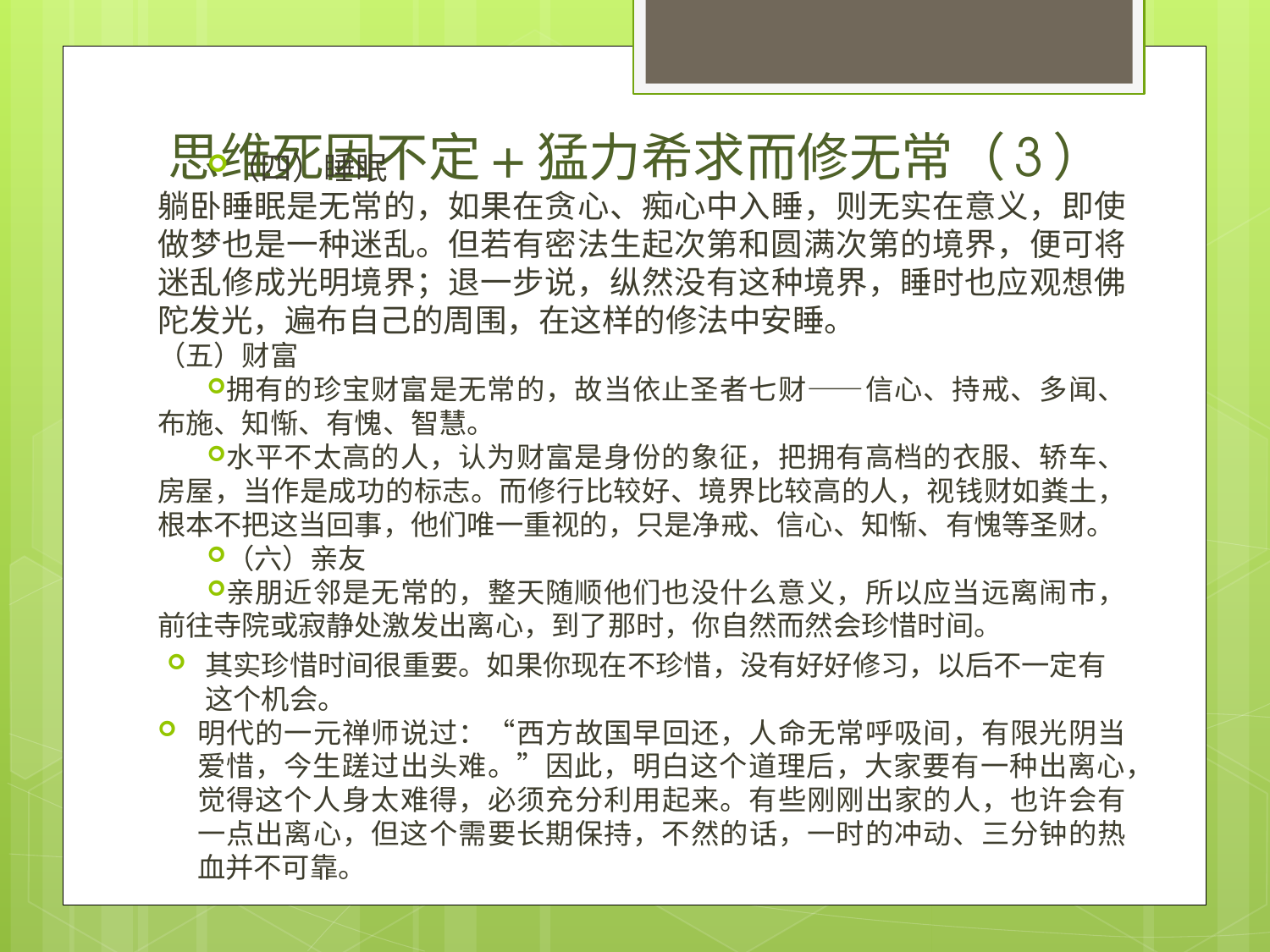

# 思维死因不定+猛力希求而修无常（3）
（四）睡眠
躺卧睡眠是无常的，如果在贪心、痴心中入睡，则无实在意义，即使做梦也是一种迷乱。但若有密法生起次第和圆满次第的境界，便可将迷乱修成光明境界；退一步说，纵然没有这种境界，睡时也应观想佛陀发光，遍布自己的周围，在这样的修法中安睡。
（五）财富
拥有的珍宝财富是无常的，故当依止圣者七财——信心、持戒、多闻、布施、知惭、有愧、智慧。
水平不太高的人，认为财富是身份的象征，把拥有高档的衣服、轿车、房屋，当作是成功的标志。而修行比较好、境界比较高的人，视钱财如粪土，根本不把这当回事，他们唯一重视的，只是净戒、信心、知惭、有愧等圣财。
（六）亲友
亲朋近邻是无常的，整天随顺他们也没什么意义，所以应当远离闹市，前往寺院或寂静处激发出离心，到了那时，你自然而然会珍惜时间。
其实珍惜时间很重要。如果你现在不珍惜，没有好好修习，以后不一定有这个机会。
明代的一元禅师说过：“西方故国早回还，人命无常呼吸间，有限光阴当爱惜，今生蹉过出头难。”因此，明白这个道理后，大家要有一种出离心，觉得这个人身太难得，必须充分利用起来。有些刚刚出家的人，也许会有一点出离心，但这个需要长期保持，不然的话，一时的冲动、三分钟的热血并不可靠。